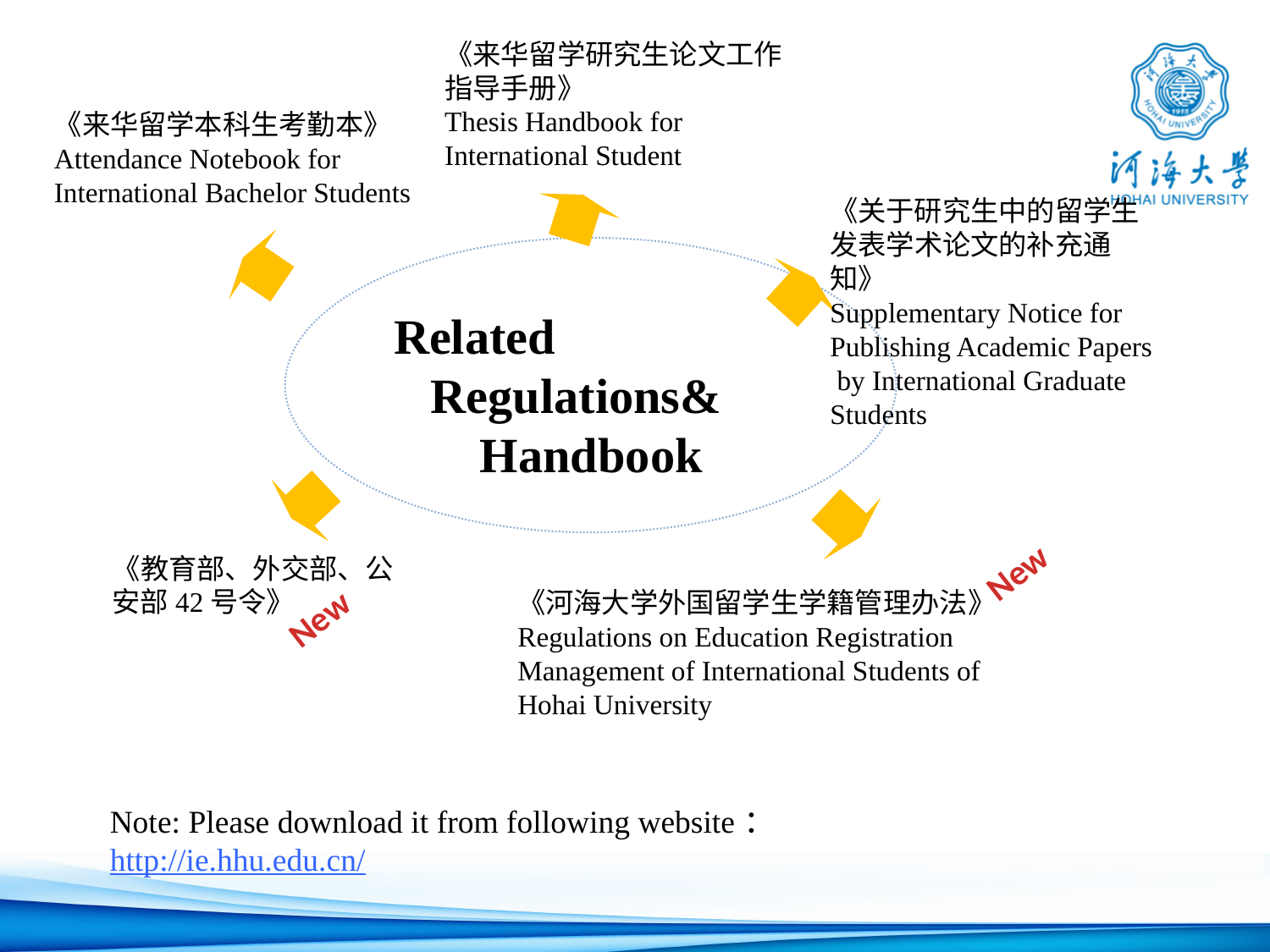

《来华留学研究生论文工作指导手册》
Thesis Handbook for
International Student
《来华留学本科生考勤本》
Attendance Notebook for
International Bachelor Students
《关于研究生中的留学生发表学术论文的补充通知》
Supplementary Notice for
Publishing Academic Papers
 by International Graduate
Students

Related
   Regulations&
       Handbook

New
《教育部、外交部、公安部42号令》
《河海大学外国留学生学籍管理办法》
Regulations on Education Registration Management of International Students of Hohai University

New
Note: Please download it from following website：
http://ie.hhu.edu.cn/